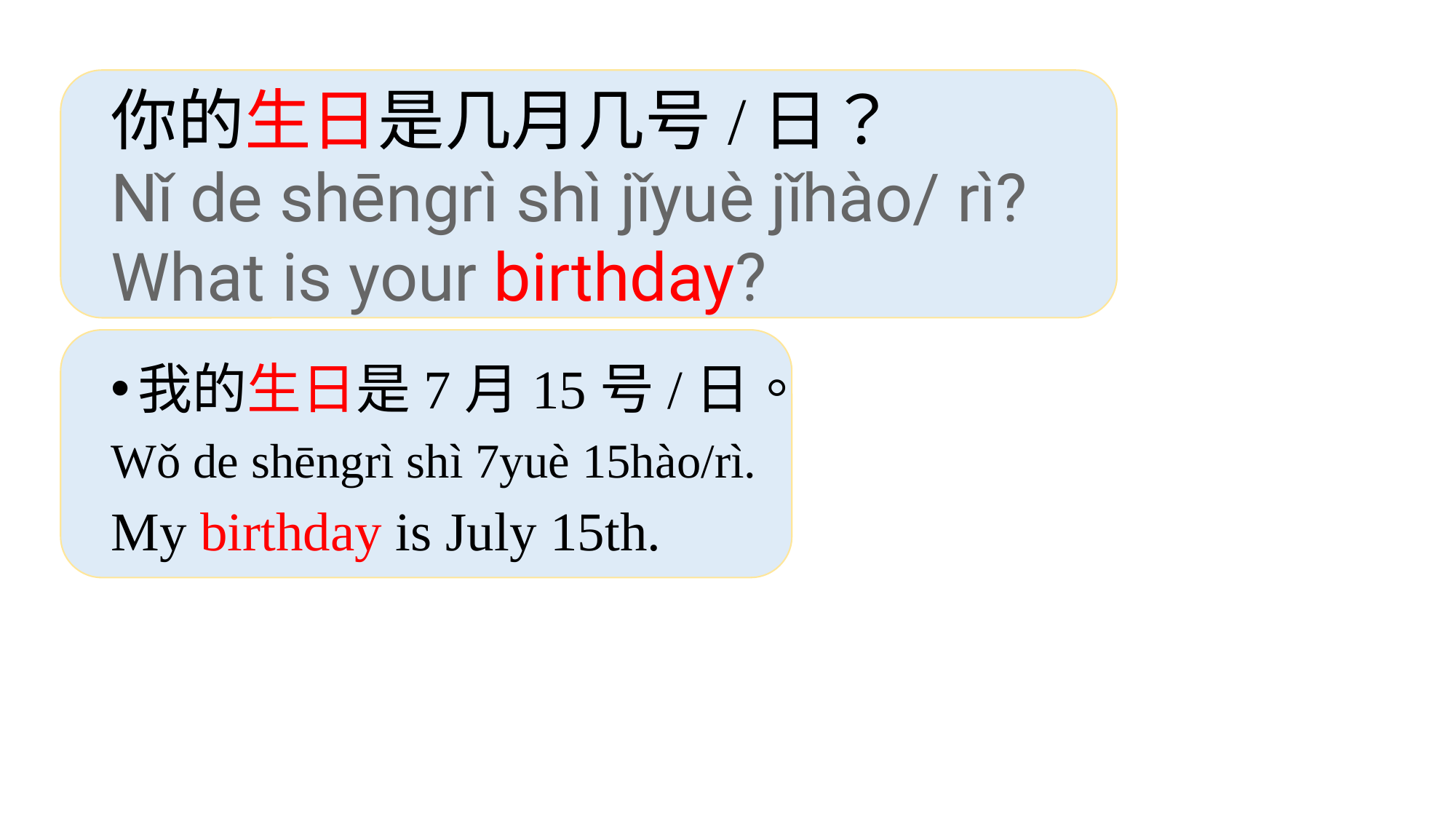

# 你的生日是几月几号/日？

Nǐ de shēngrì shì jǐyuè jǐhào/ rì?
What is your birthday?

我的生日是7月15号/日。
Wǒ de shēngrì shì 7yuè 15hào/rì.
My birthday is July 15th.